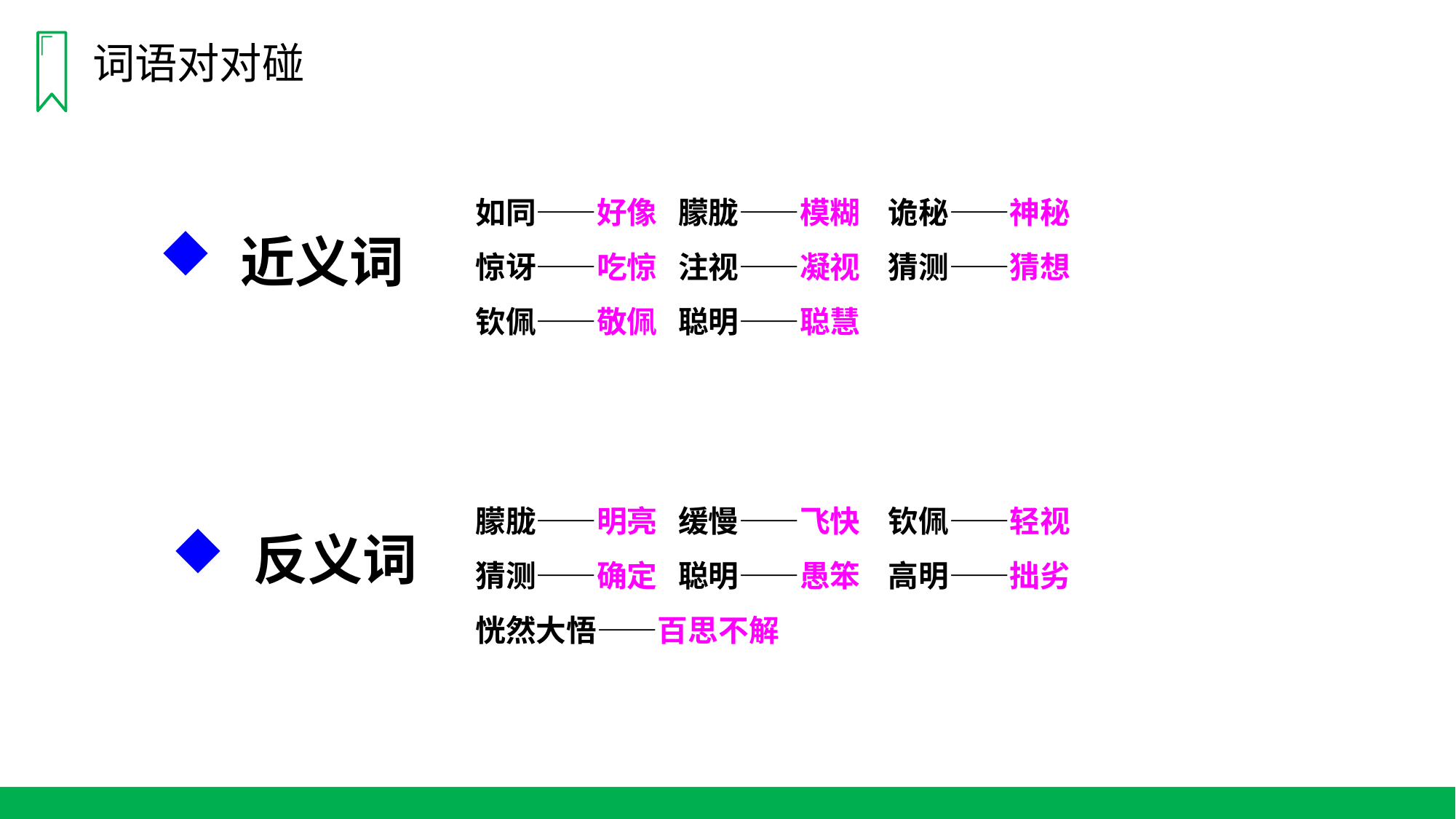

词语对对碰
如同——好像   朦胧——模糊    诡秘——神秘
惊讶——吃惊   注视——凝视    猜测——猜想
钦佩——敬佩   聪明——聪慧
近义词
朦胧——明亮   缓慢——飞快    钦佩——轻视
猜测——确定   聪明——愚笨    高明——拙劣
恍然大悟——百思不解
反义词